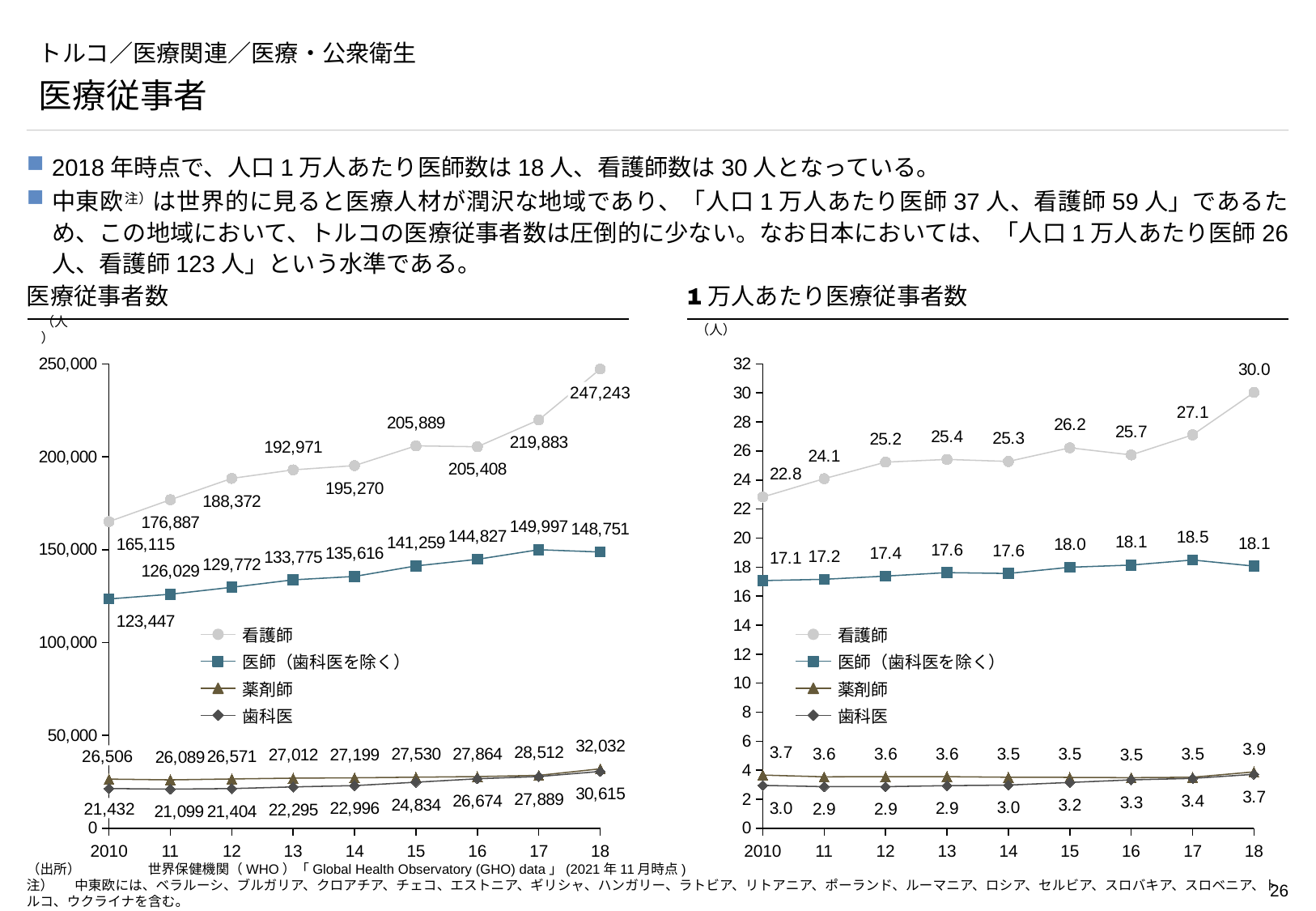

# トルコ／医療関連／医療・公衆衛生
医療従事者
2018年時点で、人口1万人あたり医師数は18人、看護師数は30人となっている。
中東欧注）は世界的に見ると医療人材が潤沢な地域であり、「人口1万人あたり医師37人、看護師59人」であるため、この地域において、トルコの医療従事者数は圧倒的に少ない。なお日本においては、「人口1万人あたり医師26人、看護師123人」という水準である。
医療従事者数
1万人あたり医療従事者数
（人）
（人）

### Chart

| Category |  |  |  |  |
|---|---|---|---|---|

### Chart

| Category |  |  |  |  |
|---|---|---|---|---|
247,243
看護師
看護師

医師（歯科医を除く）
医師（歯科医を除く）

薬剤師
薬剤師

歯科医
歯科医

26,506
21,432
2010
11
12
13
14
15
16
17
18
2010
11
12
13
14
15
16
17
18
（出所）	世界保健機関（WHO）「Global Health Observatory (GHO) data」(2021年11月時点)
注）　	中東欧には、ベラルーシ、ブルガリア、クロアチア、チェコ、エストニア、ギリシャ、ハンガリー、ラトビア、リトアニア、ポーランド、ルーマニア、ロシア、セルビア、スロバキア、スロベニア、トルコ、ウクライナを含む。
     　　　数値は、2017年のもの。